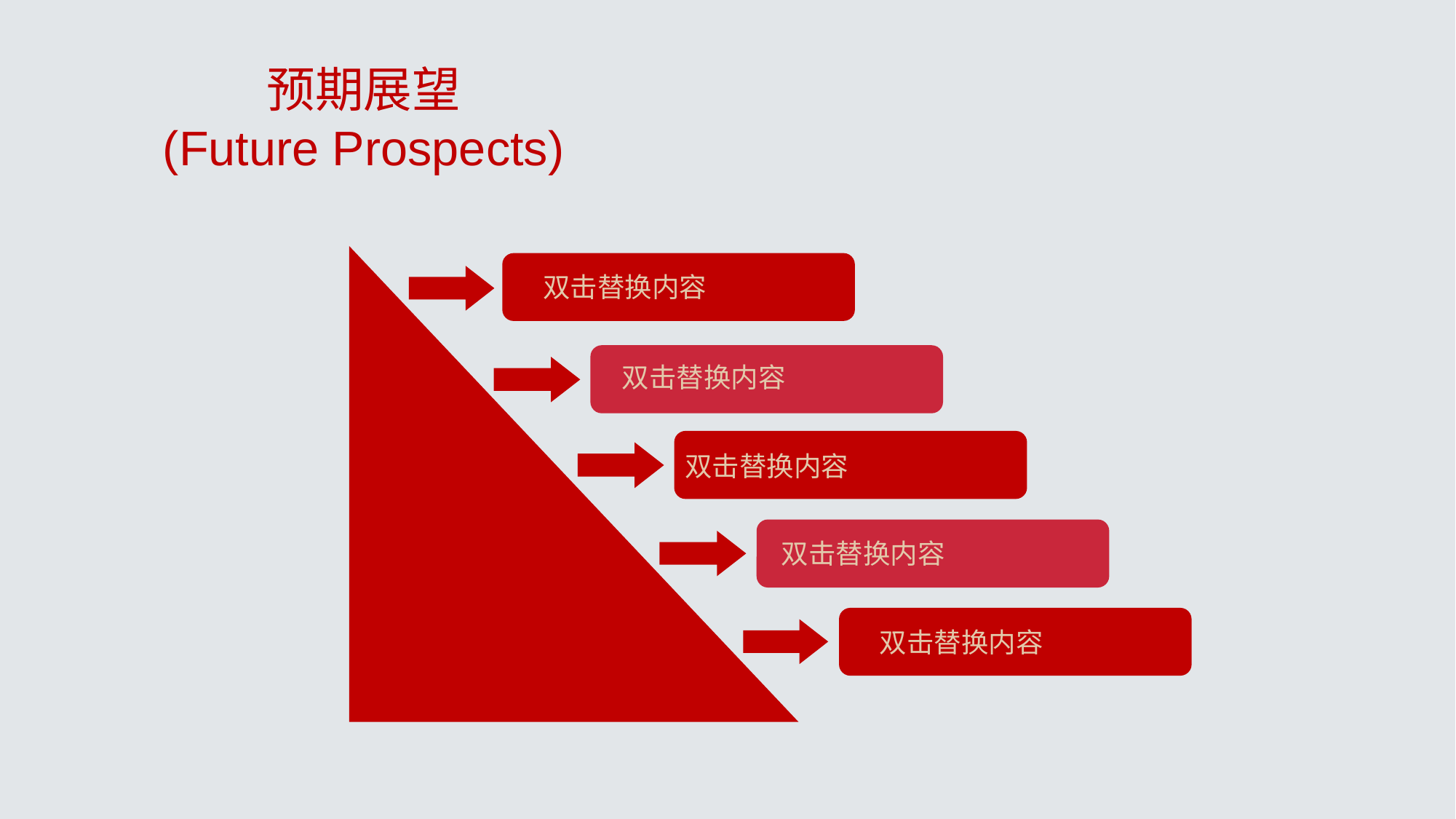

预期展望
(Future Prospects)

双击替换内容

双击替换内容

双击替换内容

双击替换内容

双击替换内容